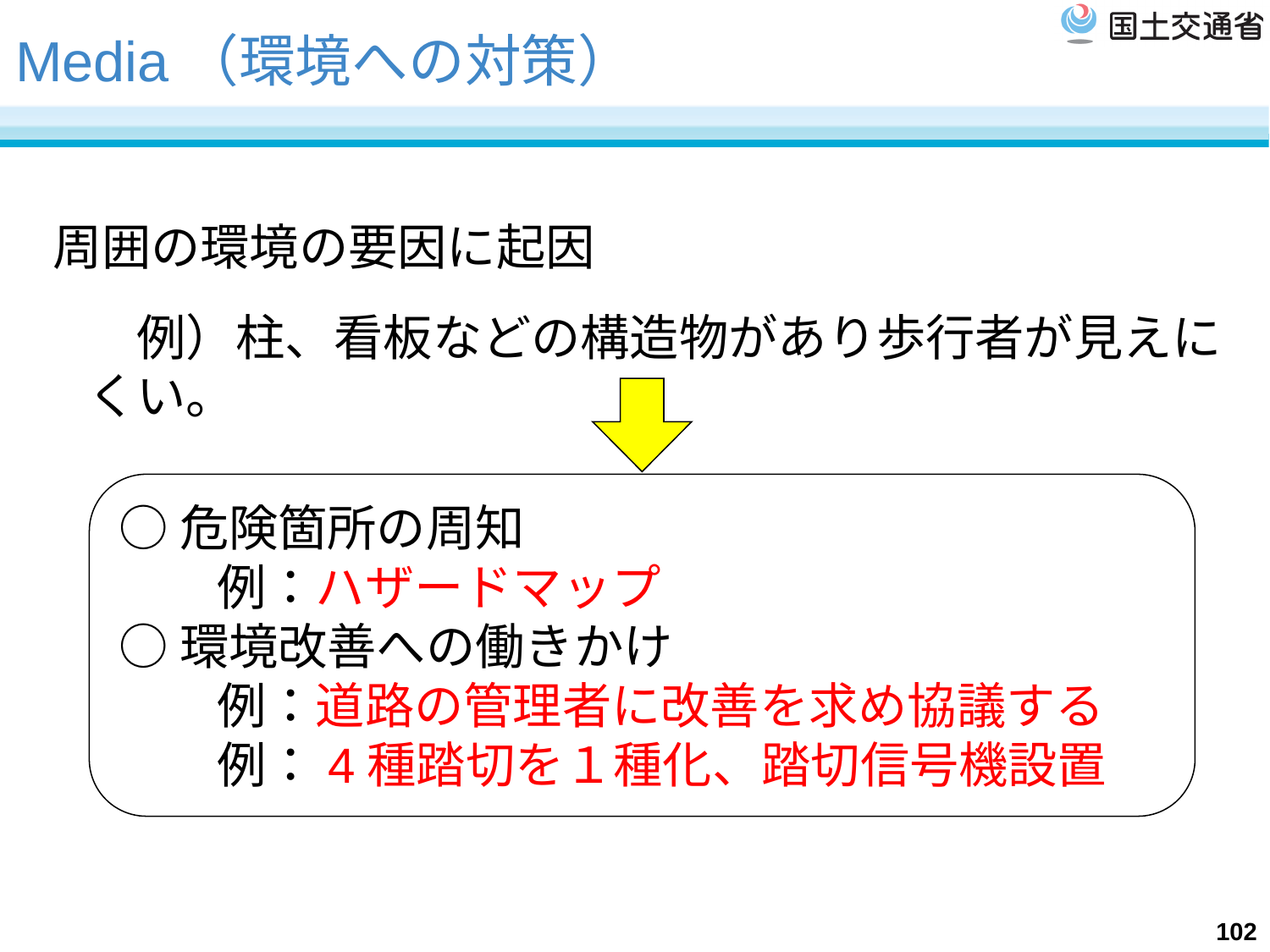

# Media（環境への対策）
周囲の環境の要因に起因
　例）柱、看板などの構造物があり歩行者が見えにくい。

○危険箇所の周知
　　例：ハザードマップ
○環境改善への働きかけ
　　例：道路の管理者に改善を求め協議する
　　例：4種踏切を１種化、踏切信号機設置
102